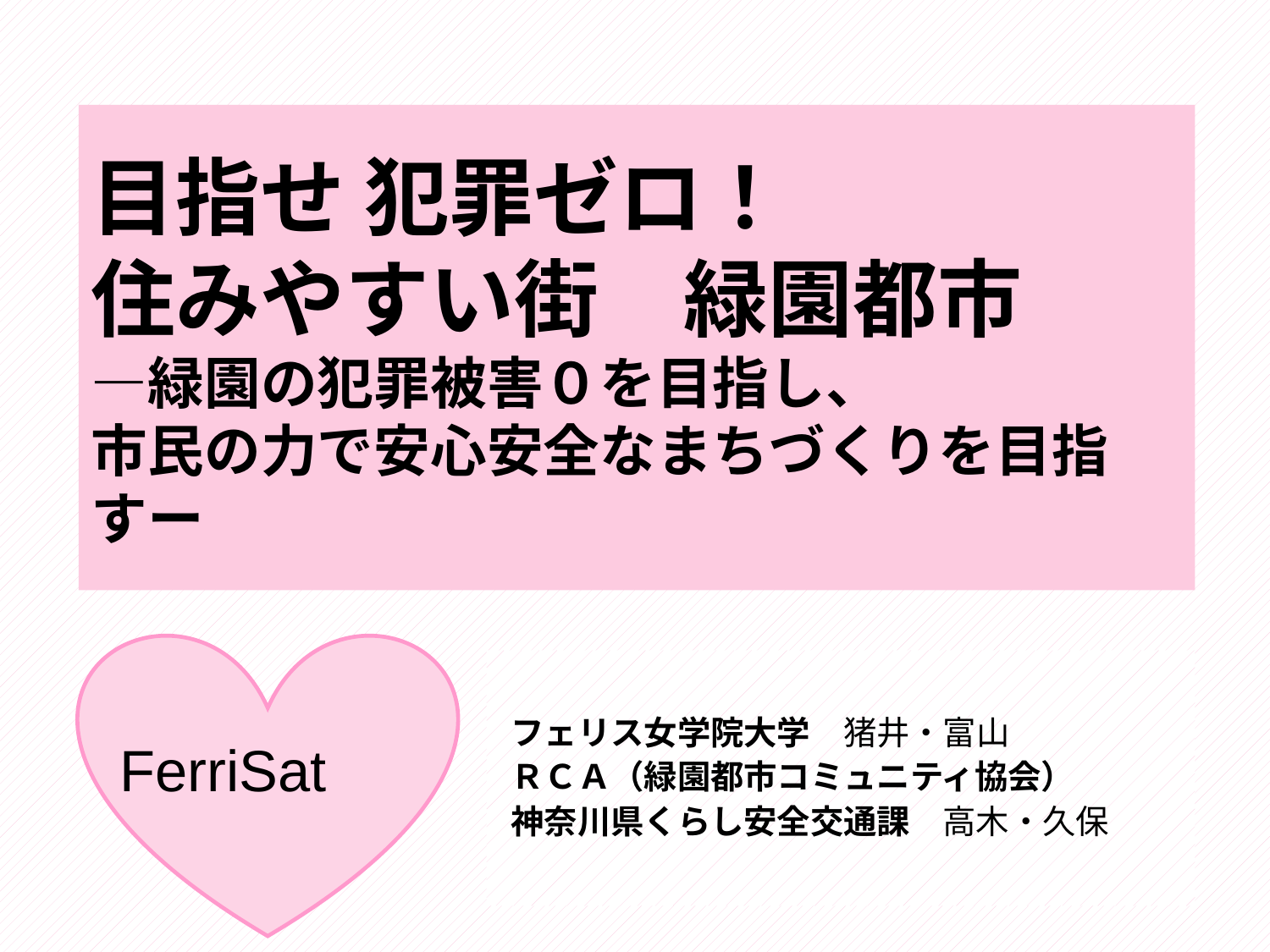

目指せ 犯罪ゼロ！
住みやすい街　緑園都市
―緑園の犯罪被害０を目指し、
市民の力で安心安全なまちづくりを目指すー

フェリス女学院大学　猪井・富山
ＲＣＡ（緑園都市コミュニティ協会）
神奈川県くらし安全交通課　高木・久保
FerriSat